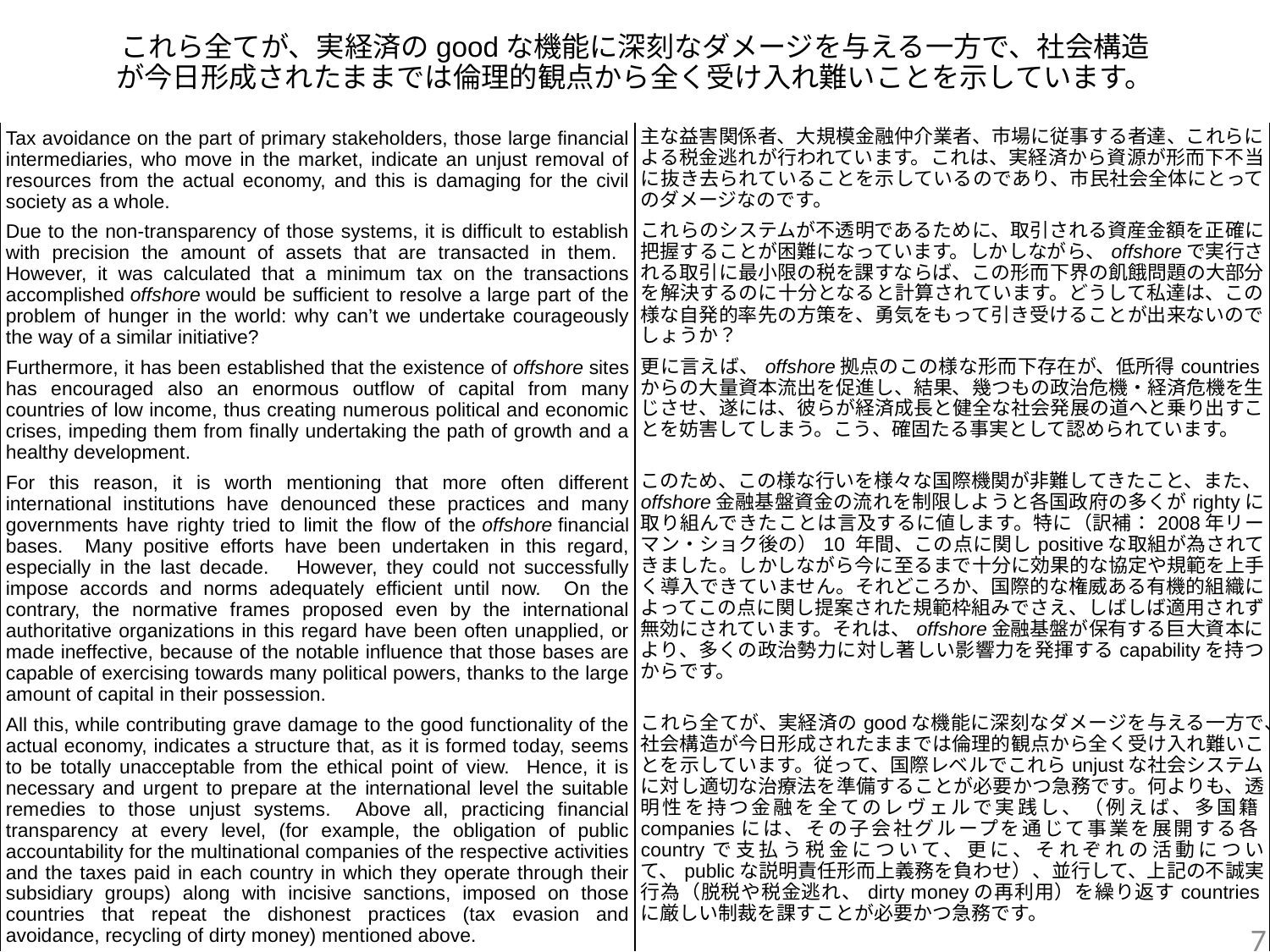

# これら全てが、実経済のgoodな機能に深刻なダメージを与える一方で、社会構造が今日形成されたままでは倫理的観点から全く受け入れ難いことを示しています。
| Tax avoidance on the part of primary stakeholders, those large financial intermediaries, who move in the market, indicate an unjust removal of resources from the actual economy, and this is damaging for the civil society as a whole. | 主な益害関係者、大規模金融仲介業者、市場に従事する者達、これらによる税金逃れが行われています。これは、実経済から資源が形而下不当に抜き去られていることを示しているのであり、市民社会全体にとってのダメージなのです。 |
| --- | --- |
| Due to the non-transparency of those systems, it is difficult to establish with precision the amount of assets that are transacted in them. However, it was calculated that a minimum tax on the transactions accomplished offshore would be sufficient to resolve a large part of the problem of hunger in the world: why can’t we undertake courageously the way of a similar initiative? | これらのシステムが不透明であるために、取引される資産金額を正確に把握することが困難になっています。しかしながら、offshoreで実行される取引に最小限の税を課すならば、この形而下界の飢餓問題の大部分を解決するのに十分となると計算されています。どうして私達は、この様な自発的率先の方策を、勇気をもって引き受けることが出来ないのでしょうか？ |
| Furthermore, it has been established that the existence of offshore sites has encouraged also an enormous outflow of capital from many countries of low income, thus creating numerous political and economic crises, impeding them from finally undertaking the path of growth and a healthy development. | 更に言えば、offshore拠点のこの様な形而下存在が、低所得countriesからの大量資本流出を促進し、結果、幾つもの政治危機・経済危機を生じさせ、遂には、彼らが経済成長と健全な社会発展の道へと乗り出すことを妨害してしまう。こう、確固たる事実として認められています。 |
| For this reason, it is worth mentioning that more often different international institutions have denounced these practices and many governments have righty tried to limit the flow of the offshore financial bases. Many positive efforts have been undertaken in this regard, especially in the last decade. However, they could not successfully impose accords and norms adequately efficient until now. On the contrary, the normative frames proposed even by the international authoritative organizations in this regard have been often unapplied, or made ineffective, because of the notable influence that those bases are capable of exercising towards many political powers, thanks to the large amount of capital in their possession. | このため、この様な行いを様々な国際機関が非難してきたこと、また、offshore金融基盤資金の流れを制限しようと各国政府の多くがrightyに取り組んできたことは言及するに値します。特に（訳補：2008年リーマン・ショク後の）10 年間、この点に関しpositiveな取組が為されてきました。しかしながら今に至るまで十分に効果的な協定や規範を上手く導入できていません。それどころか、国際的な権威ある有機的組織によってこの点に関し提案された規範枠組みでさえ、しばしば適用されず無効にされています。それは、offshore金融基盤が保有する巨大資本により、多くの政治勢力に対し著しい影響力を発揮するcapabilityを持つからです。 |
| All this, while contributing grave damage to the good functionality of the actual economy, indicates a structure that, as it is formed today, seems to be totally unacceptable from the ethical point of view. Hence, it is necessary and urgent to prepare at the international level the suitable remedies to those unjust systems. Above all, practicing financial transparency at every level, (for example, the obligation of public accountability for the multinational companies of the respective activities and the taxes paid in each country in which they operate through their subsidiary groups) along with incisive sanctions, imposed on those countries that repeat the dishonest practices (tax evasion and avoidance, recycling of dirty money) mentioned above. | これら全てが、実経済のgoodな機能に深刻なダメージを与える一方で、社会構造が今日形成されたままでは倫理的観点から全く受け入れ難いことを示しています。従って、国際レベルでこれらunjustな社会システムに対し適切な治療法を準備することが必要かつ急務です。何よりも、透明性を持つ金融を全てのレヴェルで実践し、（例えば、多国籍companiesには、その子会社グループを通じて事業を展開する各countryで支払う税金について、更に、それぞれの活動について、publicな説明責任形而上義務を負わせ）、並行して、上記の不誠実行為（脱税や税金逃れ、dirty moneyの再利用）を繰り返すcountriesに厳しい制裁を課すことが必要かつ急務です。 |
7